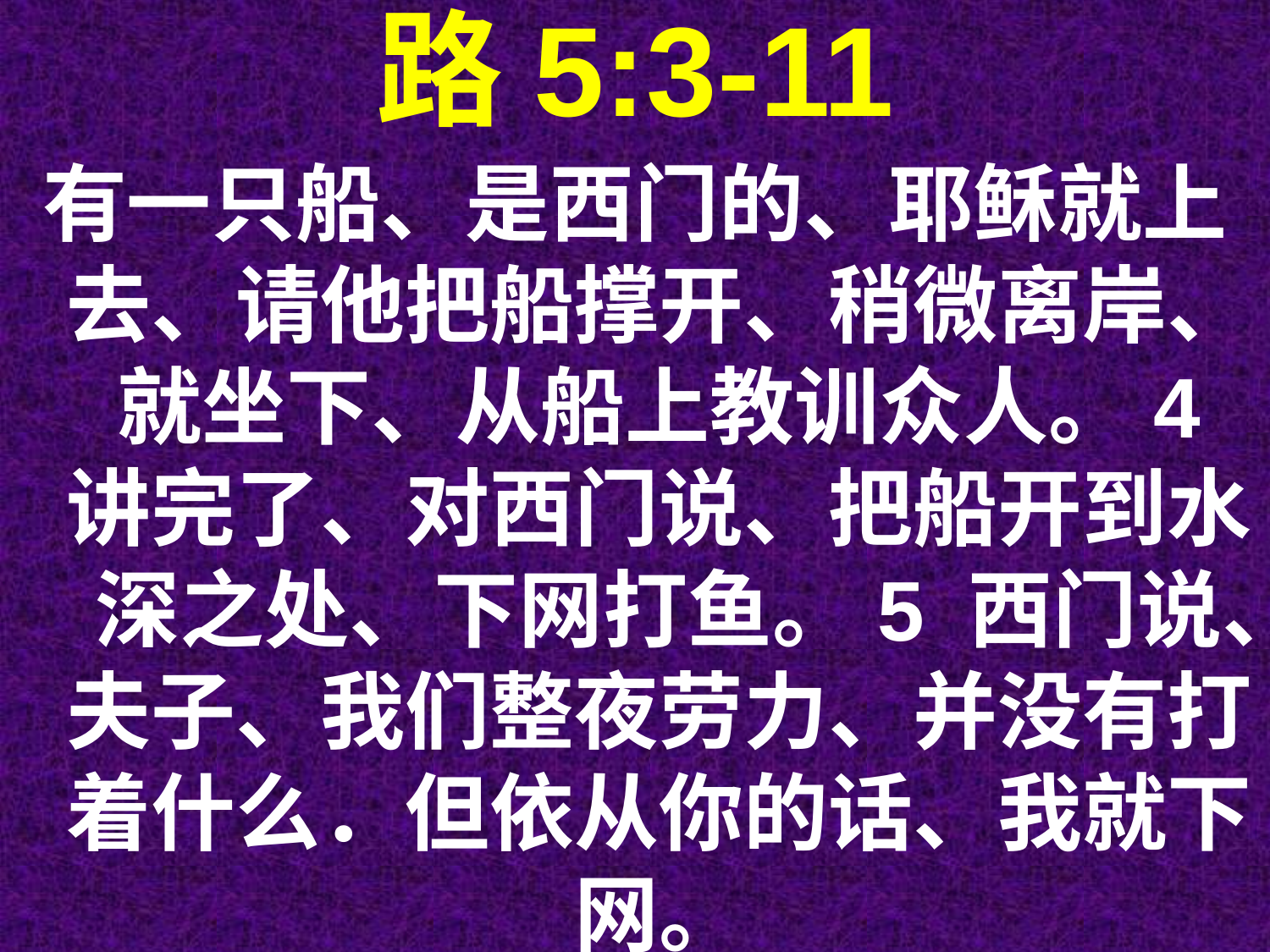

路5:3-11
有一只船、是西门的、耶稣就上去、请他把船撑开、稍微离岸、就坐下、从船上教训众人。4 讲完了、对西门说、把船开到水深之处、下网打鱼。5 西门说、夫子、我们整夜劳力、并没有打着什么．但依从你的话、我就下网。